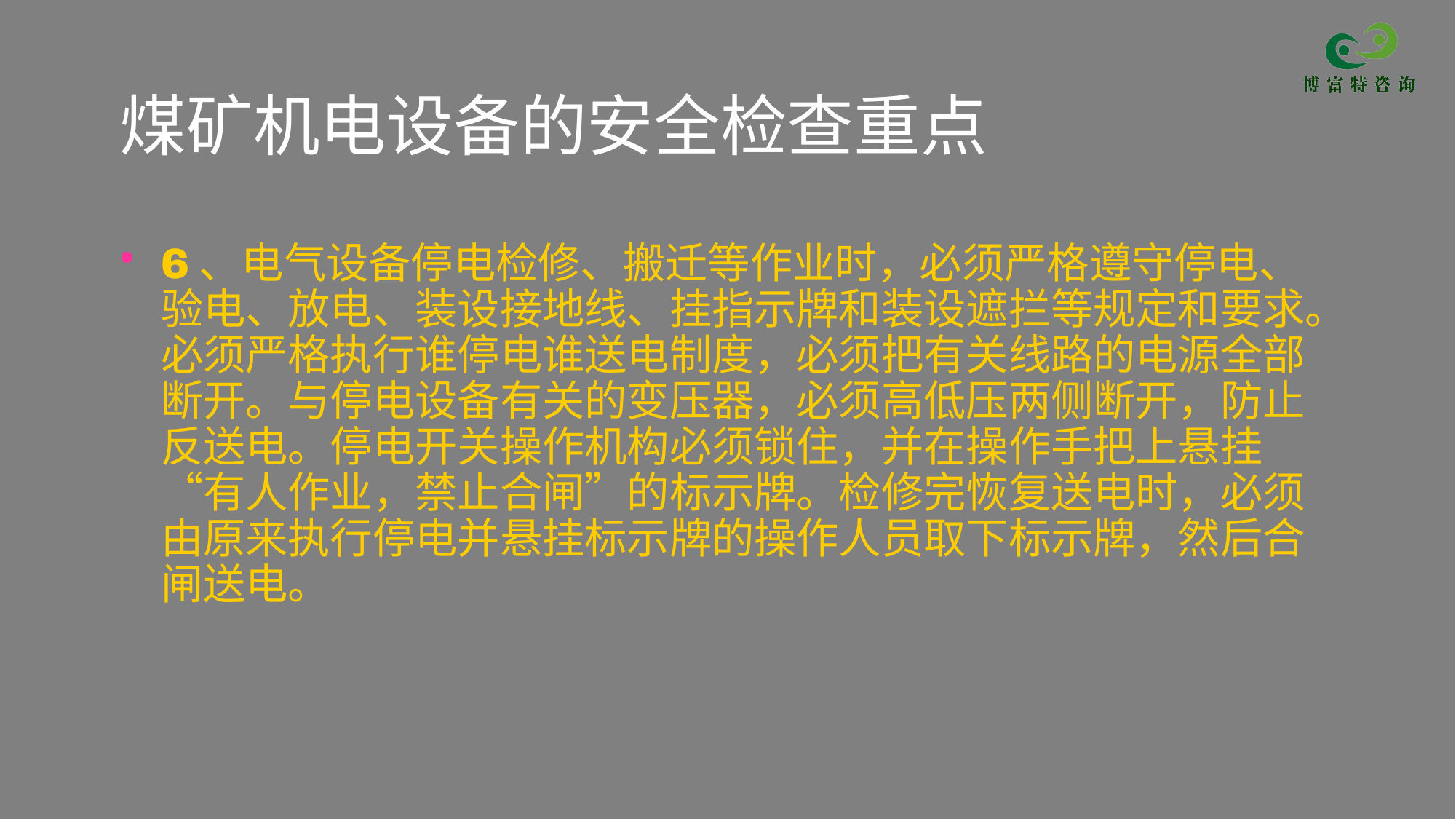

# 煤矿机电设备的安全检查重点
6、电气设备停电检修、搬迁等作业时，必须严格遵守停电、验电、放电、装设接地线、挂指示牌和装设遮拦等规定和要求。必须严格执行谁停电谁送电制度，必须把有关线路的电源全部断开。与停电设备有关的变压器，必须高低压两侧断开，防止反送电。停电开关操作机构必须锁住，并在操作手把上悬挂“有人作业，禁止合闸”的标示牌。检修完恢复送电时，必须由原来执行停电并悬挂标示牌的操作人员取下标示牌，然后合闸送电。